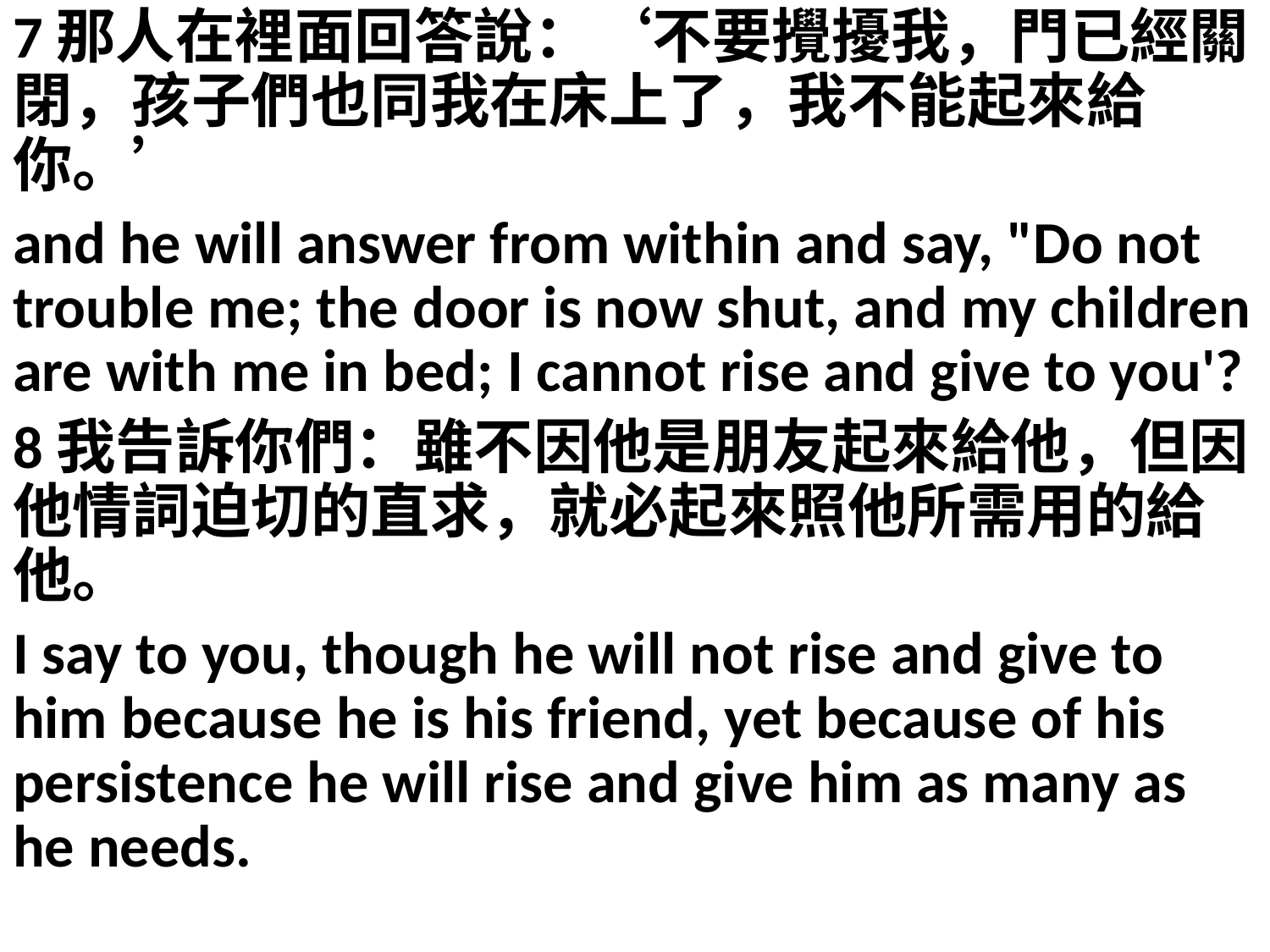

7那人在裡面回答說：‘不要攪擾我，門已經關閉，孩子們也同我在床上了，我不能起來給你。’
and he will answer from within and say, "Do not trouble me; the door is now shut, and my children are with me in bed; I cannot rise and give to you'?
8我告訴你們：雖不因他是朋友起來給他，但因他情詞迫切的直求，就必起來照他所需用的給他。
I say to you, though he will not rise and give to him because he is his friend, yet because of his persistence he will rise and give him as many as he needs.